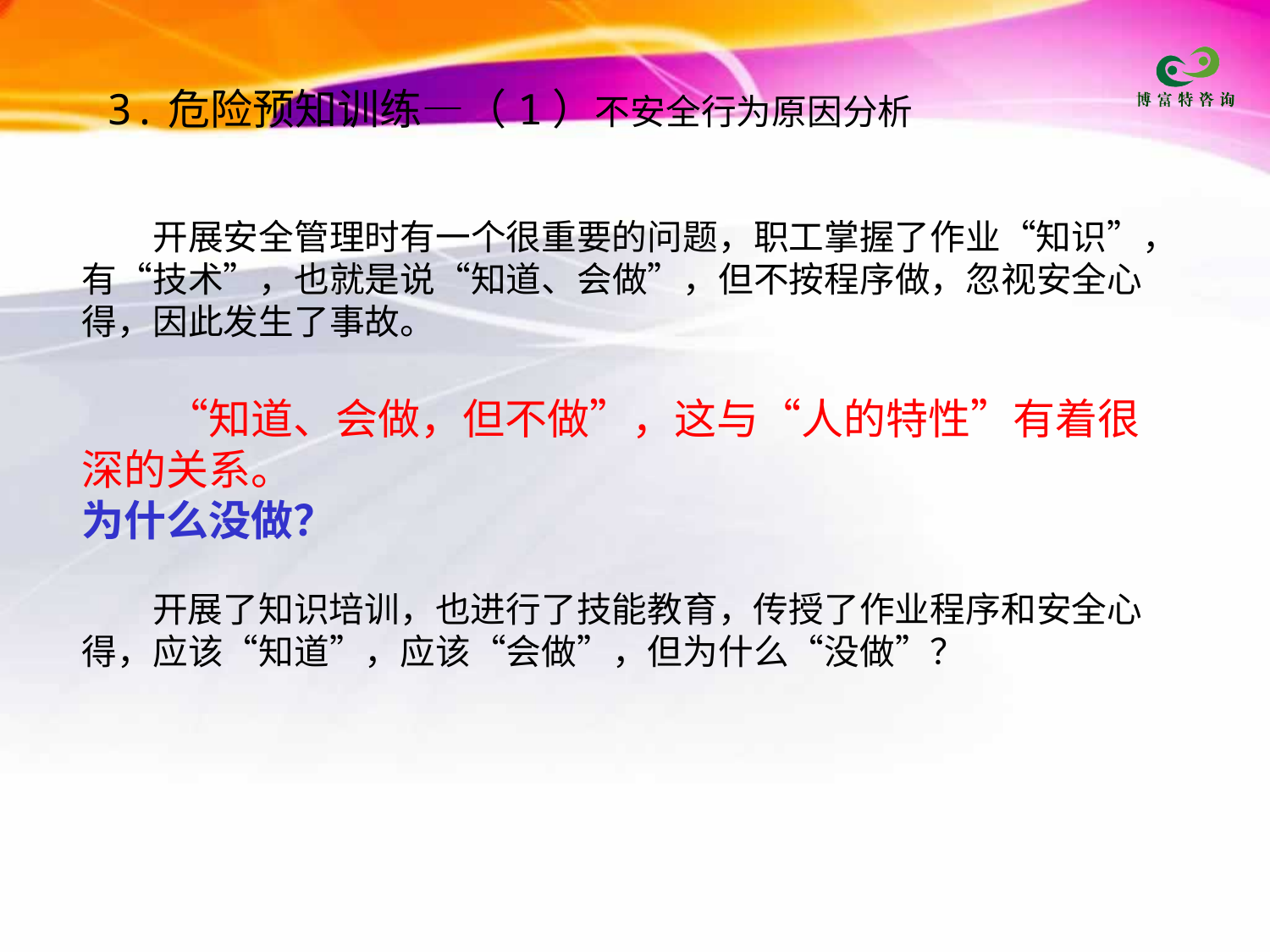

3.危险预知训练—（1）不安全行为原因分析
　　开展安全管理时有一个很重要的问题，职工掌握了作业“知识”，有“技术”，也就是说“知道、会做”，但不按程序做，忽视安全心得，因此发生了事故。

　　“知道、会做，但不做”，这与“人的特性”有着很深的关系。
为什么没做？

　　开展了知识培训，也进行了技能教育，传授了作业程序和安全心得，应该“知道”，应该“会做”，但为什么“没做”？